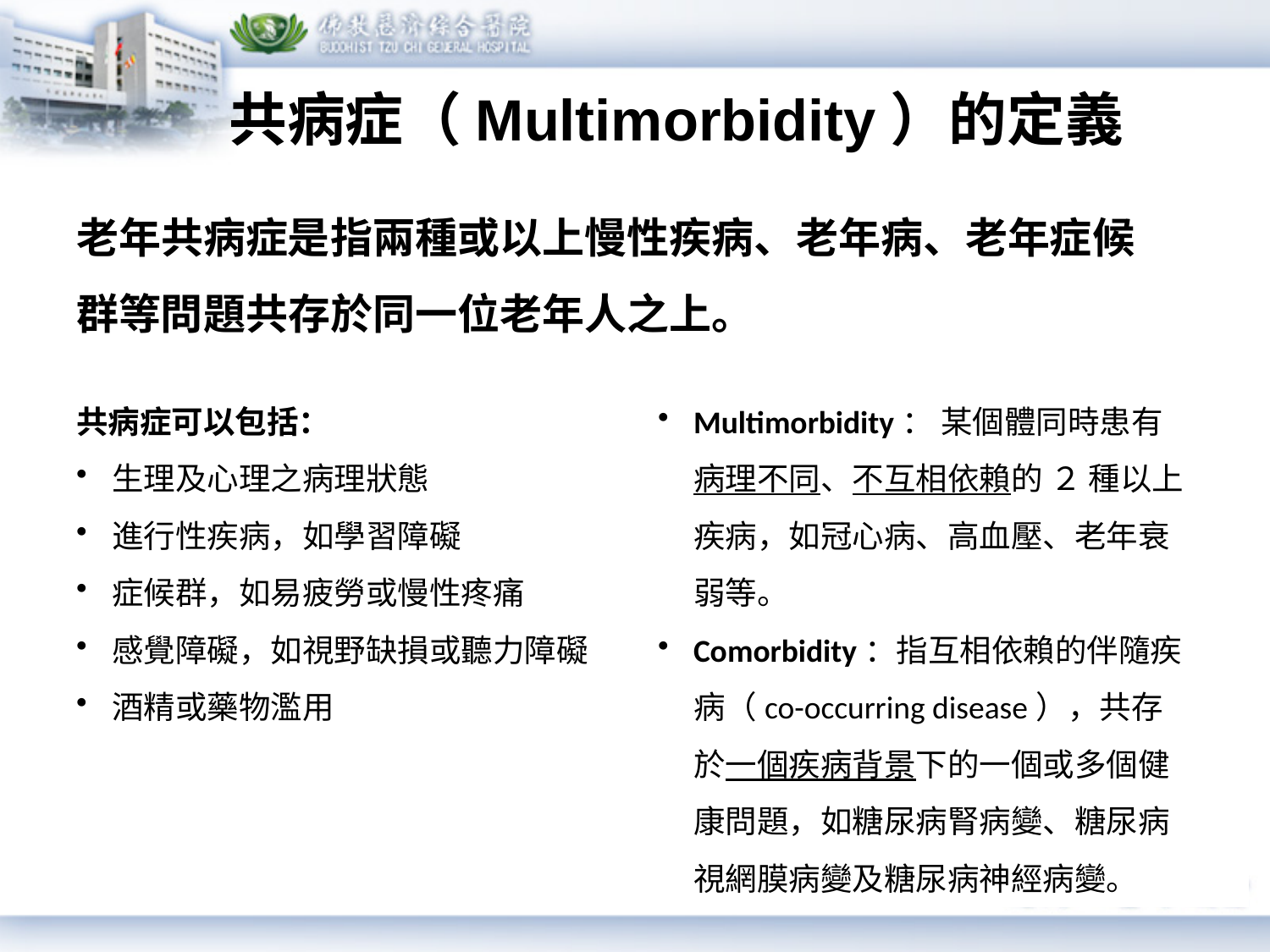

# 共病症（Multimorbidity）的定義
老年共病症是指兩種或以上慢性疾病、老年病、老年症候群等問題共存於同一位老年人之上。
共病症可以包括：
生理及心理之病理狀態
進行性疾病，如學習障礙
症候群，如易疲勞或慢性疼痛
感覺障礙，如視野缺損或聽力障礙
酒精或藥物濫用
Multimorbidity： 某個體同時患有病理不同、不互相依賴的 ２ 種以上疾病，如冠心病、高血壓、老年衰弱等。
Comorbidity：指互相依賴的伴隨疾病（co-occurring disease），共存於一個疾病背景下的一個或多個健康問題，如糖尿病腎病變、糖尿病視網膜病變及糖尿病神經病變。